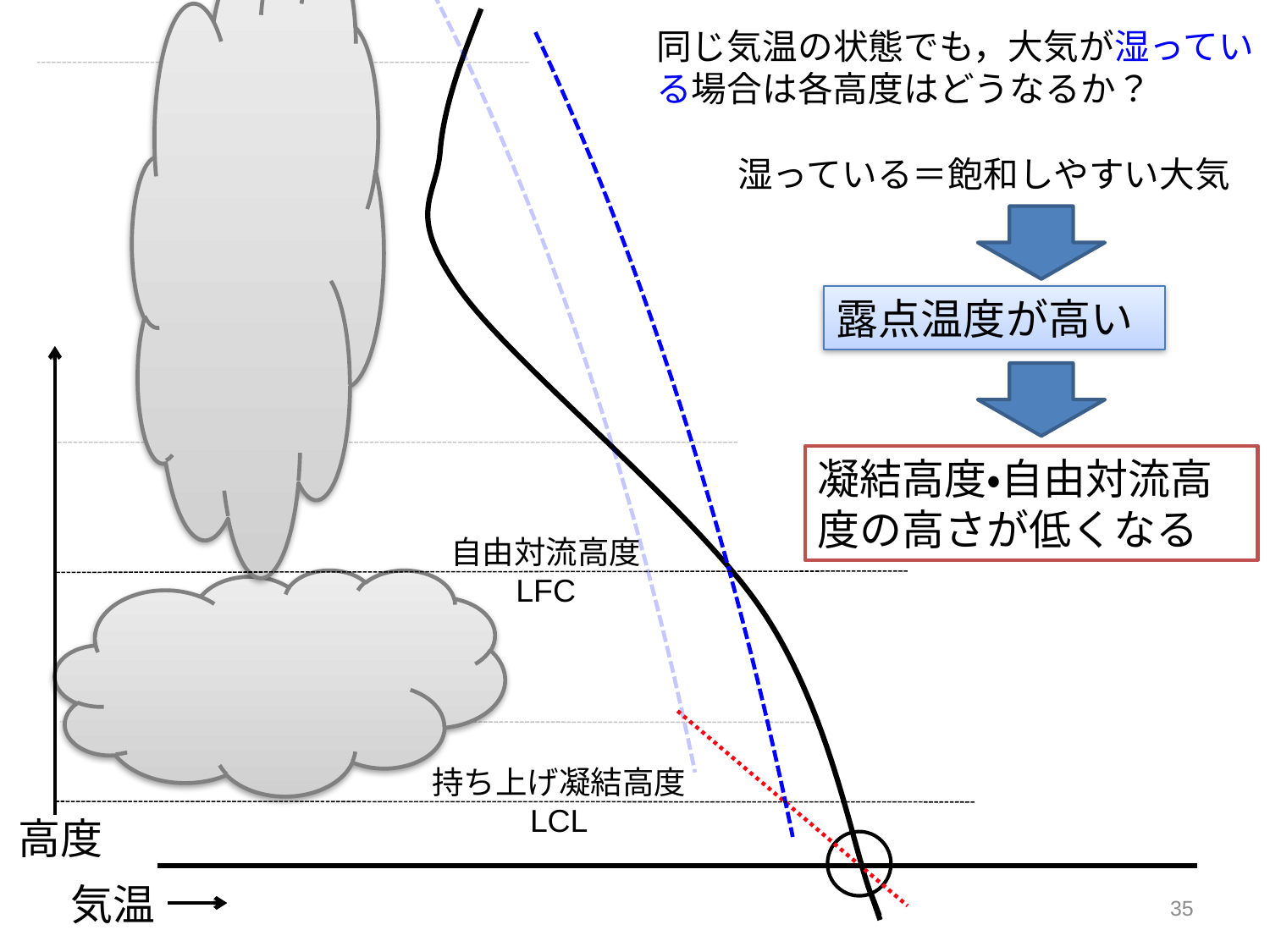

同じ気温の状態でも，大気が湿っている場合は各高度はどうなるか？
湿っている＝飽和しやすい大気

露点温度が高い

凝結高度・自由対流高度の高さが低くなる
自由対流高度
LFC

持ち上げ凝結高度
LCL
高度

気温
35